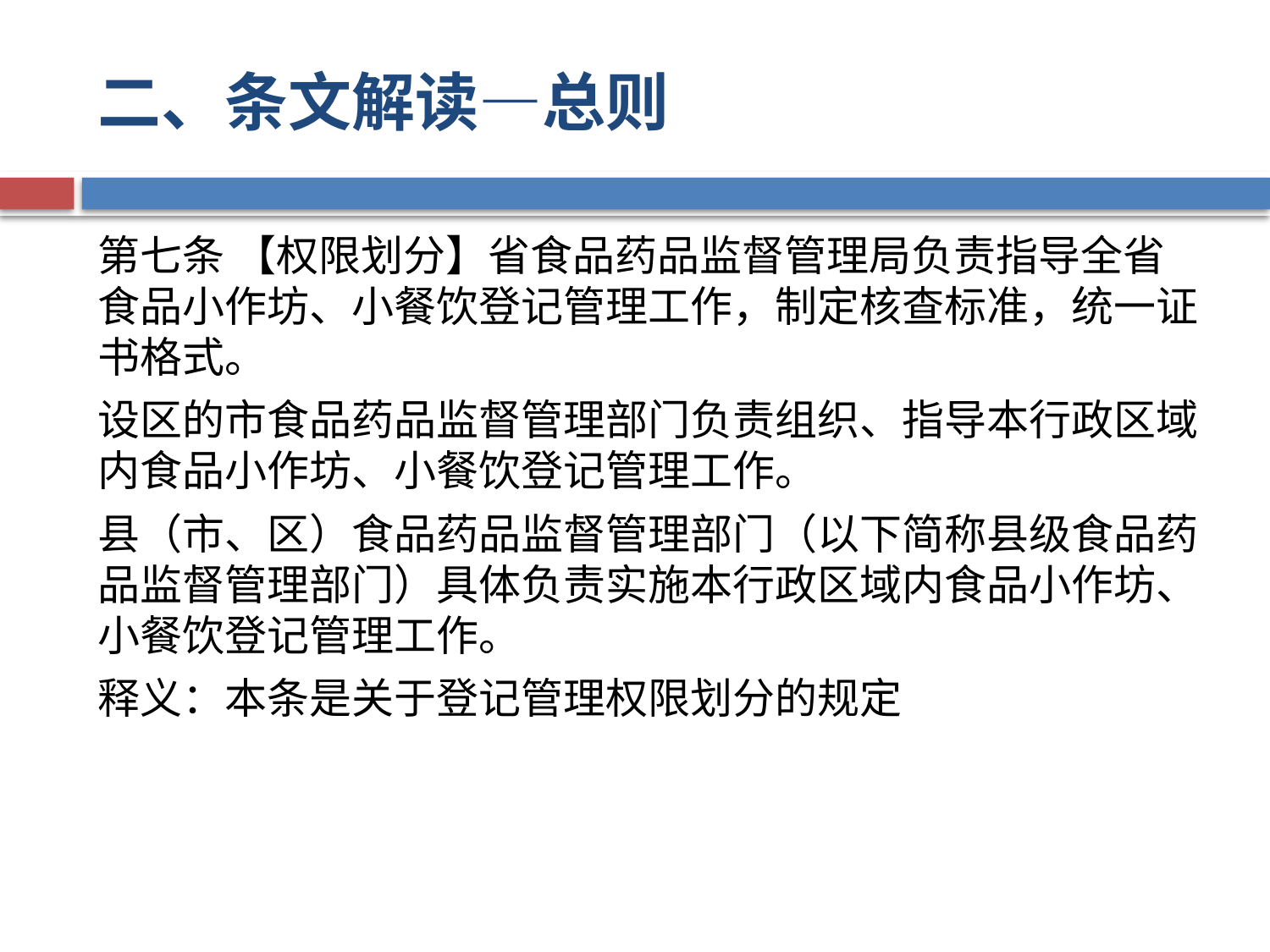

# 二、条文解读—总则
第七条 【权限划分】省食品药品监督管理局负责指导全省食品小作坊、小餐饮登记管理工作，制定核查标准，统一证书格式。
设区的市食品药品监督管理部门负责组织、指导本行政区域内食品小作坊、小餐饮登记管理工作。
县（市、区）食品药品监督管理部门（以下简称县级食品药品监督管理部门）具体负责实施本行政区域内食品小作坊、小餐饮登记管理工作。
释义：本条是关于登记管理权限划分的规定